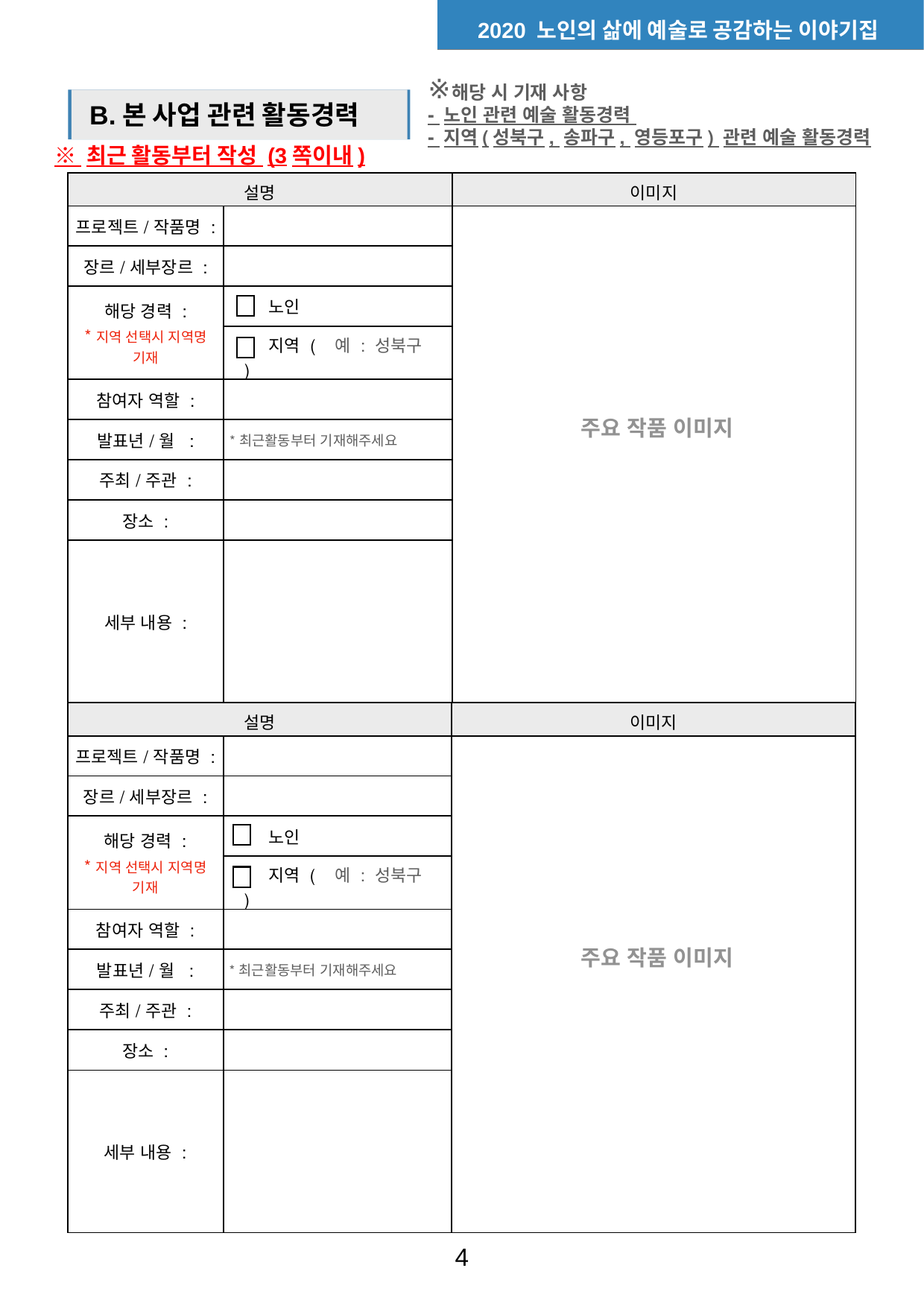

| 2020 노인의 삶에 예술로 공감하는 이야기집 |
| --- |
해당 시 기재 사항
- 노인 관련 예술 활동경력
- 지역(성북구, 송파구, 영등포구) 관련 예술 활동경력

B.본 사업 관련 활동경력
※ 최근 활동부터 작성 (3쪽이내)
| 설명 |  | 이미지 |
| --- | --- | --- |
| 프로젝트/작품명 : |  |  |
| 장르/세부장르 : |  |  |
| 해당 경력 : \*지역 선택시 지역명 기재 | 노인 |  |
|  | 지역 ( 예 : 성북구 ) |  |
| 참여자 역할 : |  |  |
| 발표년/월 : | \*최근활동부터 기재해주세요 |  |
| 주최/주관 : |  |  |
| 장소 : |  |  |
| 세부 내용 : |  |  |
|  |  |  |
|  |  |  |
ㅇ
ㅇ
주요 작품 이미지
| 설명 |  | 이미지 |
| --- | --- | --- |
| 프로젝트/작품명 : |  |  |
| 장르/세부장르 : |  |  |
| 해당 경력 : \*지역 선택시 지역명 기재 | 노인 |  |
|  | 지역 ( 예 : 성북구 ) |  |
| 참여자 역할 : |  |  |
| 발표년/월 : | \*최근활동부터 기재해주세요 |  |
| 주최/주관 : |  |  |
| 장소 : |  |  |
| 세부 내용 : |  |  |
|  |  |  |
|  |  |  |
ㅇ
ㅇ
주요 작품 이미지
4